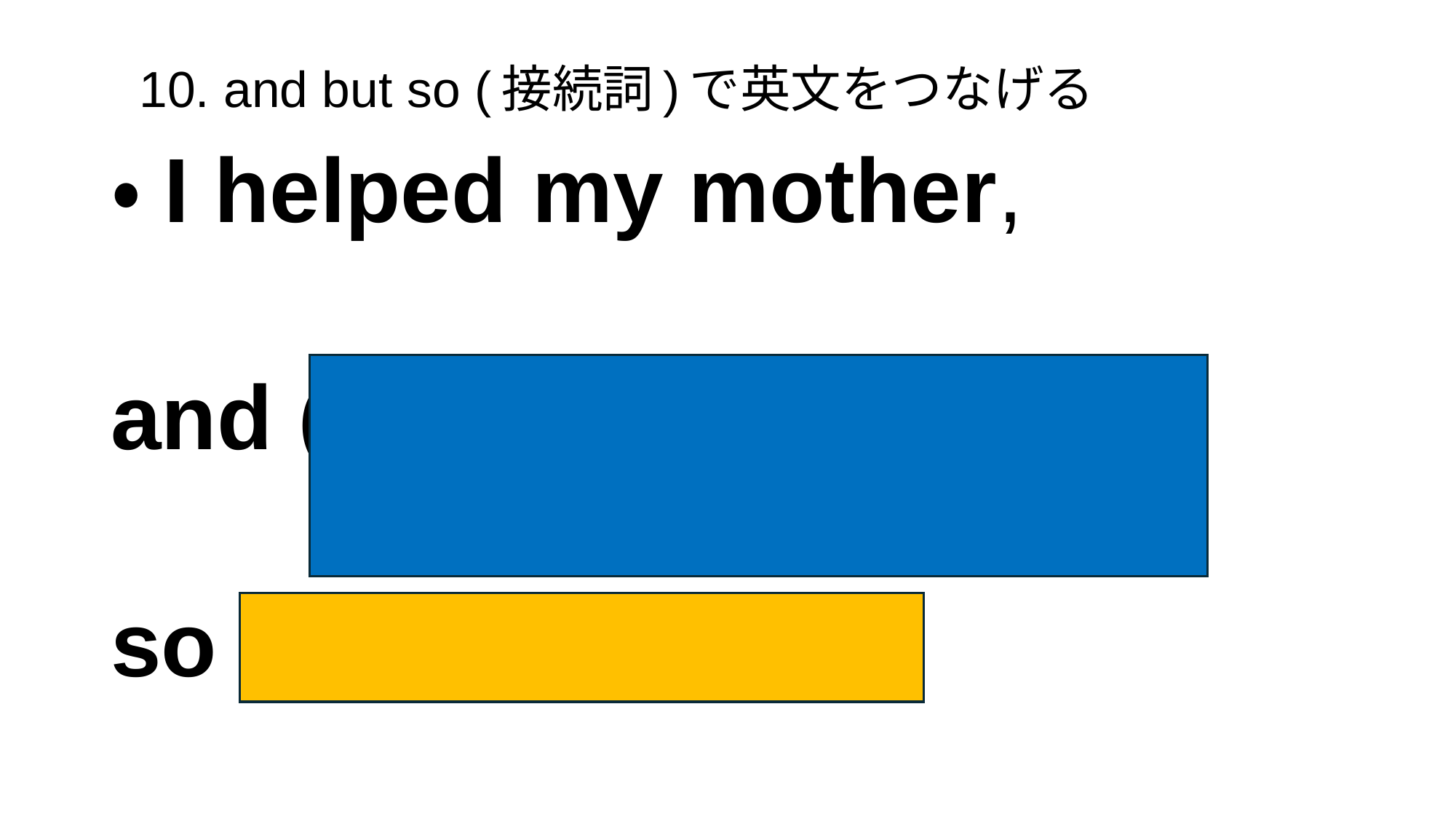

# 10. and but so (接続詞)で英文をつなげる
・I helped my mother,

and (I) washed the dishes
          after dinner,
so she was happy.